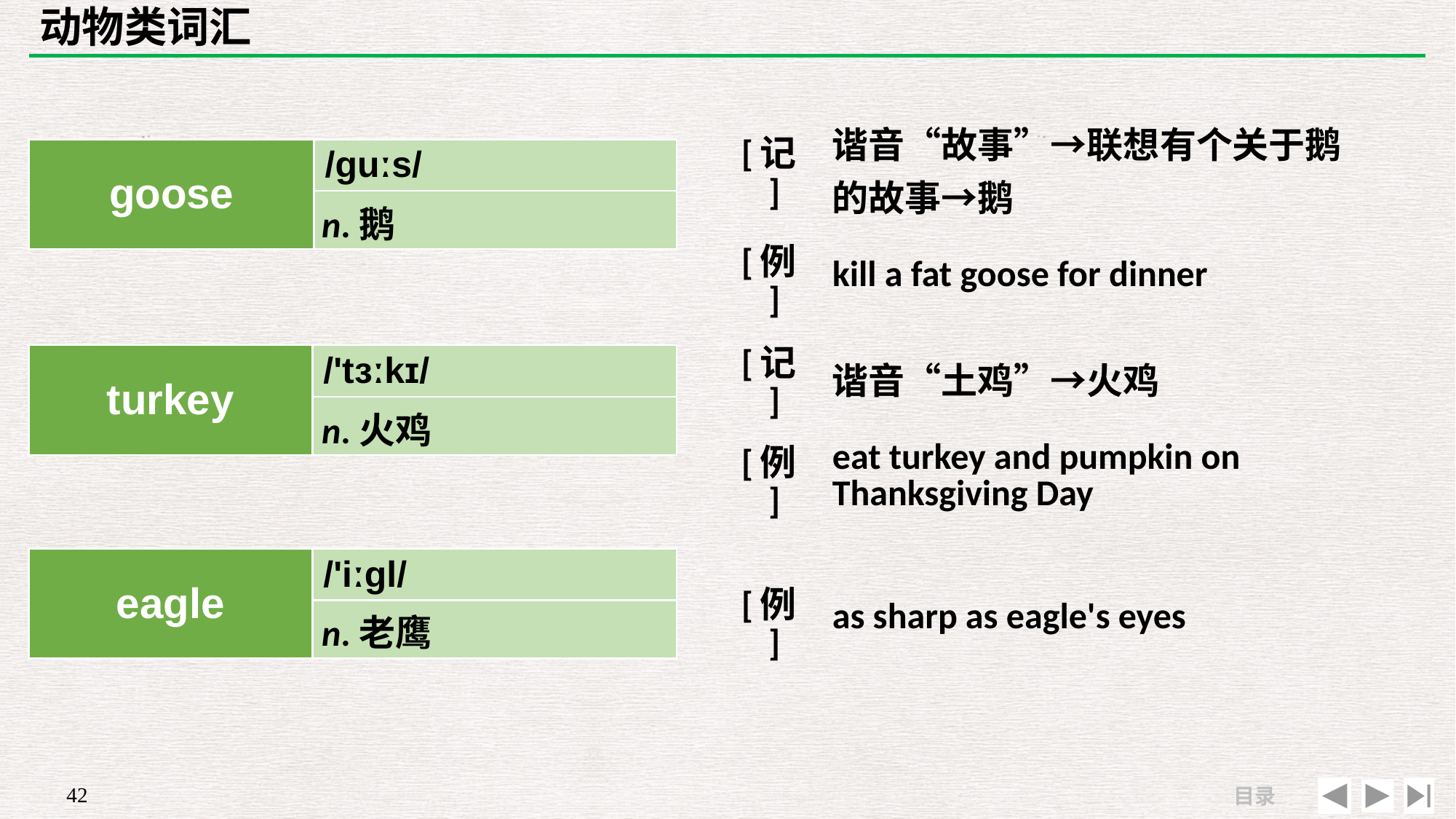

# 动物类词汇

| [记] | 谐音“故事”→联想有个关于鹅的故事→鹅 |
| --- | --- |
| [例] | kill a fat goose for dinner |
| goose | /ɡuːs/ |
| --- | --- |
|  |  |
n.鹅
| [记] | 谐音“土鸡”→火鸡 |
| --- | --- |
| [例] | eat turkey and pumpkin on Thanksgiving Day |
| turkey | /'tɜːkɪ/ |
| --- | --- |
|  |  |
n.火鸡
|  |  |
| --- | --- |
| [例] | as sharp as eagle's eyes |
| eagle | /'iːɡl/ |
| --- | --- |
|  |  |
n.老鹰